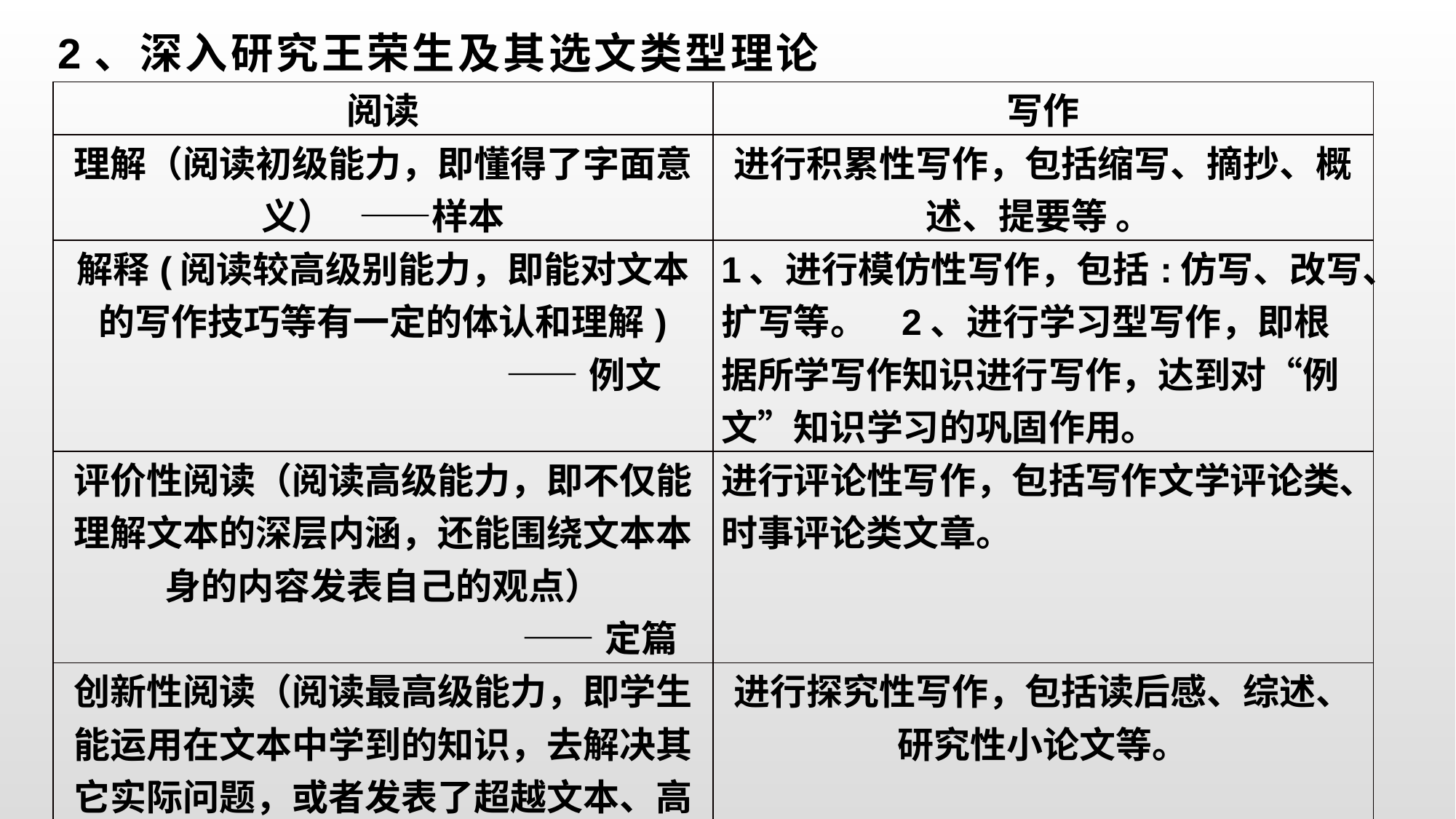

# 2、深入研究王荣生及其选文类型理论
| 阅读 | 写作 |
| --- | --- |
| 理解（阅读初级能力，即懂得了字面意义） ——样本 | 进行积累性写作，包括缩写、摘抄、概述、提要等 。 |
| 解释(阅读较高级别能力，即能对文本的写作技巧等有一定的体认和理解) ——例文 | 1、进行模仿性写作，包括:仿写、改写、扩写等。 2、进行学习型写作，即根据所学写作知识进行写作，达到对“例文”知识学习的巩固作用。 |
| 评价性阅读（阅读高级能力，即不仅能理解文本的深层内涵，还能围绕文本本身的内容发表自己的观点） ——定篇 | 进行评论性写作，包括写作文学评论类、时事评论类文章。 |
| 创新性阅读（阅读最高级能力，即学生能运用在文本中学到的知识，去解决其它实际问题，或者发表了超越文本、高于文本的新思想）——用件 | 进行探究性写作，包括读后感、综述、研究性小论文等。 |